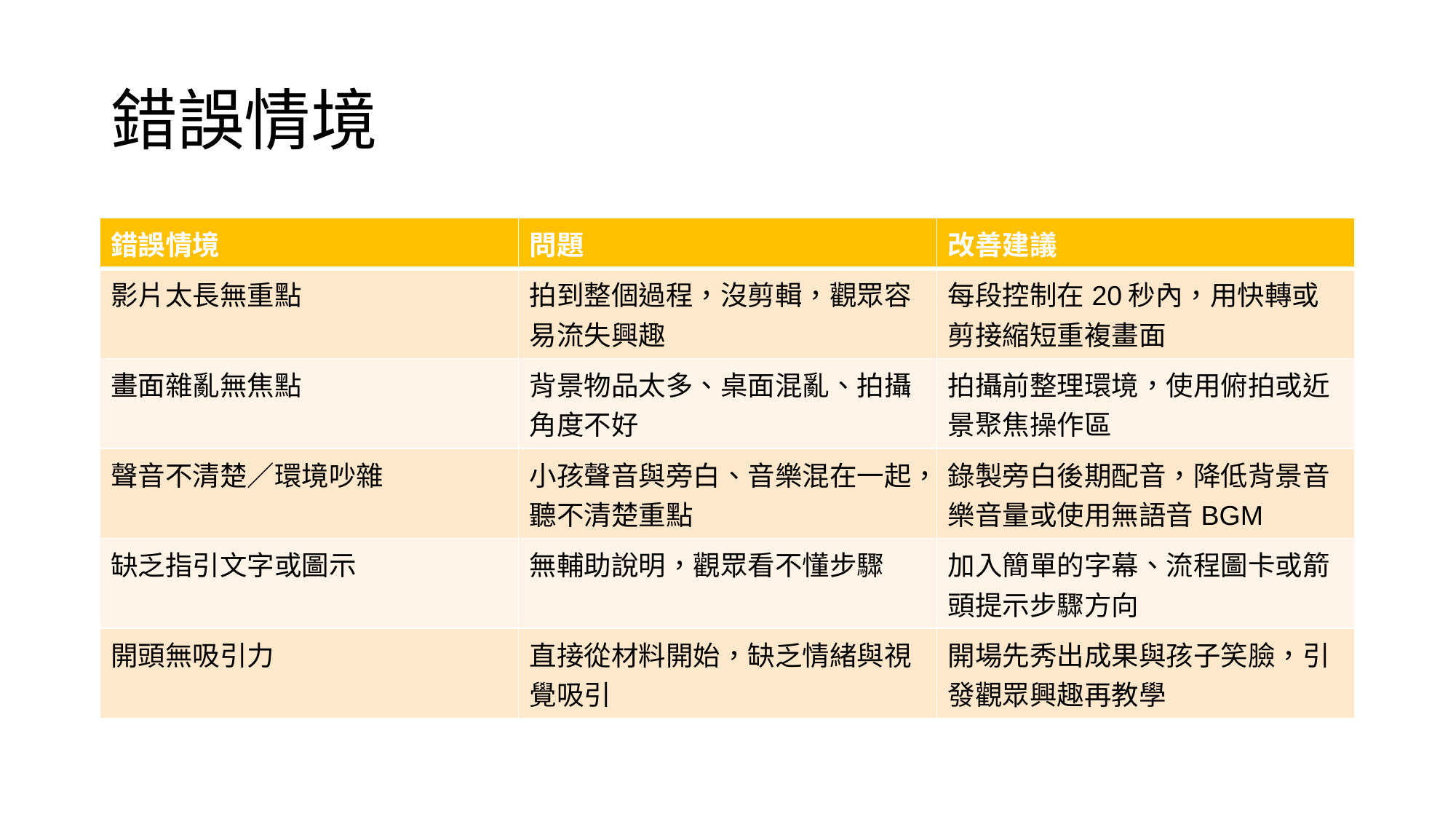

# 錯誤情境
| 錯誤情境 | 問題 | 改善建議 |
| --- | --- | --- |
| 影片太長無重點 | 拍到整個過程，沒剪輯，觀眾容易流失興趣 | 每段控制在20秒內，用快轉或剪接縮短重複畫面 |
| 畫面雜亂無焦點 | 背景物品太多、桌面混亂、拍攝角度不好 | 拍攝前整理環境，使用俯拍或近景聚焦操作區 |
| 聲音不清楚／環境吵雜 | 小孩聲音與旁白、音樂混在一起，聽不清楚重點 | 錄製旁白後期配音，降低背景音樂音量或使用無語音BGM |
| 缺乏指引文字或圖示 | 無輔助說明，觀眾看不懂步驟 | 加入簡單的字幕、流程圖卡或箭頭提示步驟方向 |
| 開頭無吸引力 | 直接從材料開始，缺乏情緒與視覺吸引 | 開場先秀出成果與孩子笑臉，引發觀眾興趣再教學 |